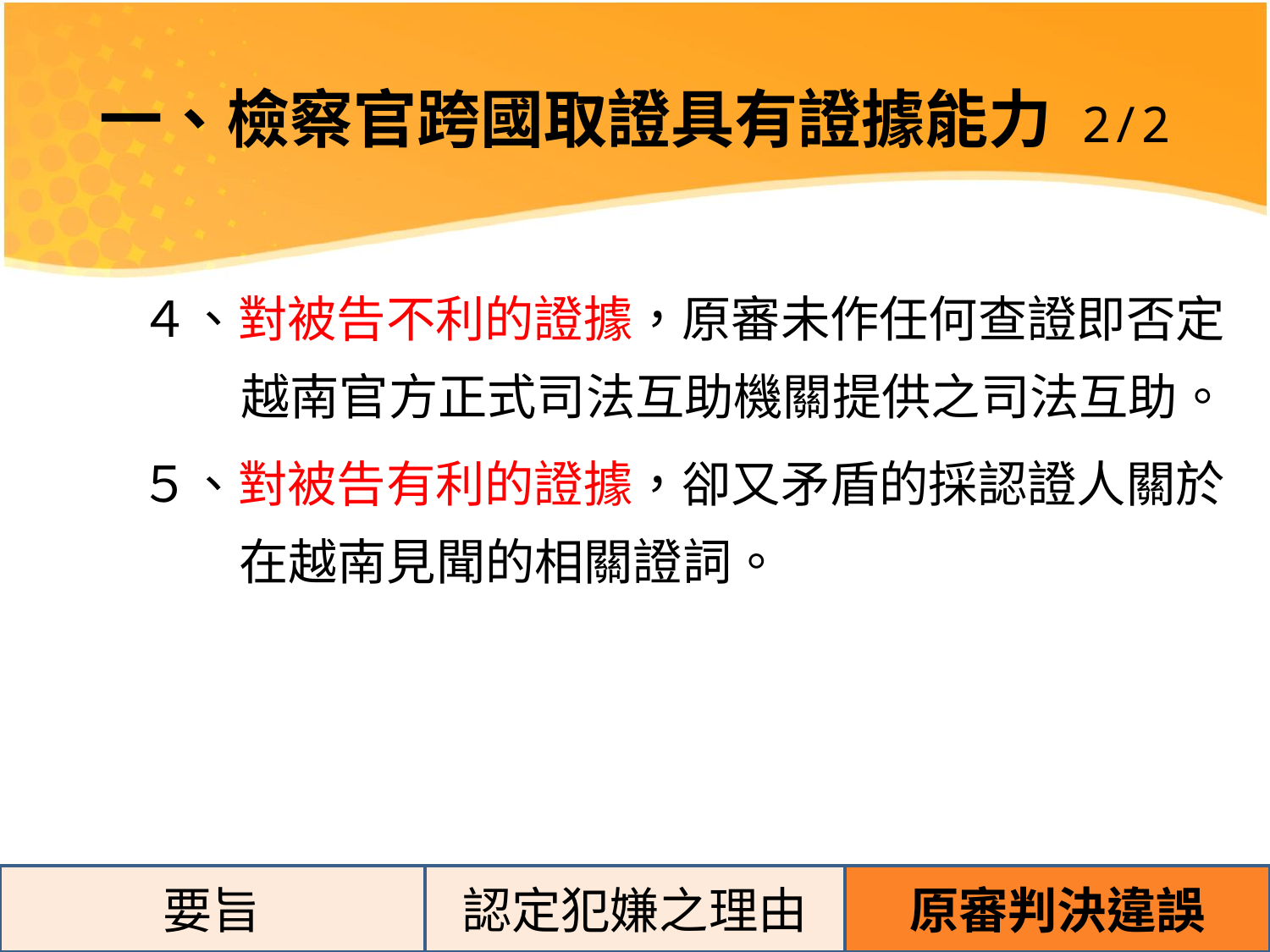

# 一、檢察官跨國取證具有證據能力 2/2

４、對被告不利的證據，原審未作任何查證即否定越南官方正式司法互助機關提供之司法互助。
５、對被告有利的證據，卻又矛盾的採認證人關於在越南見聞的相關證詞。